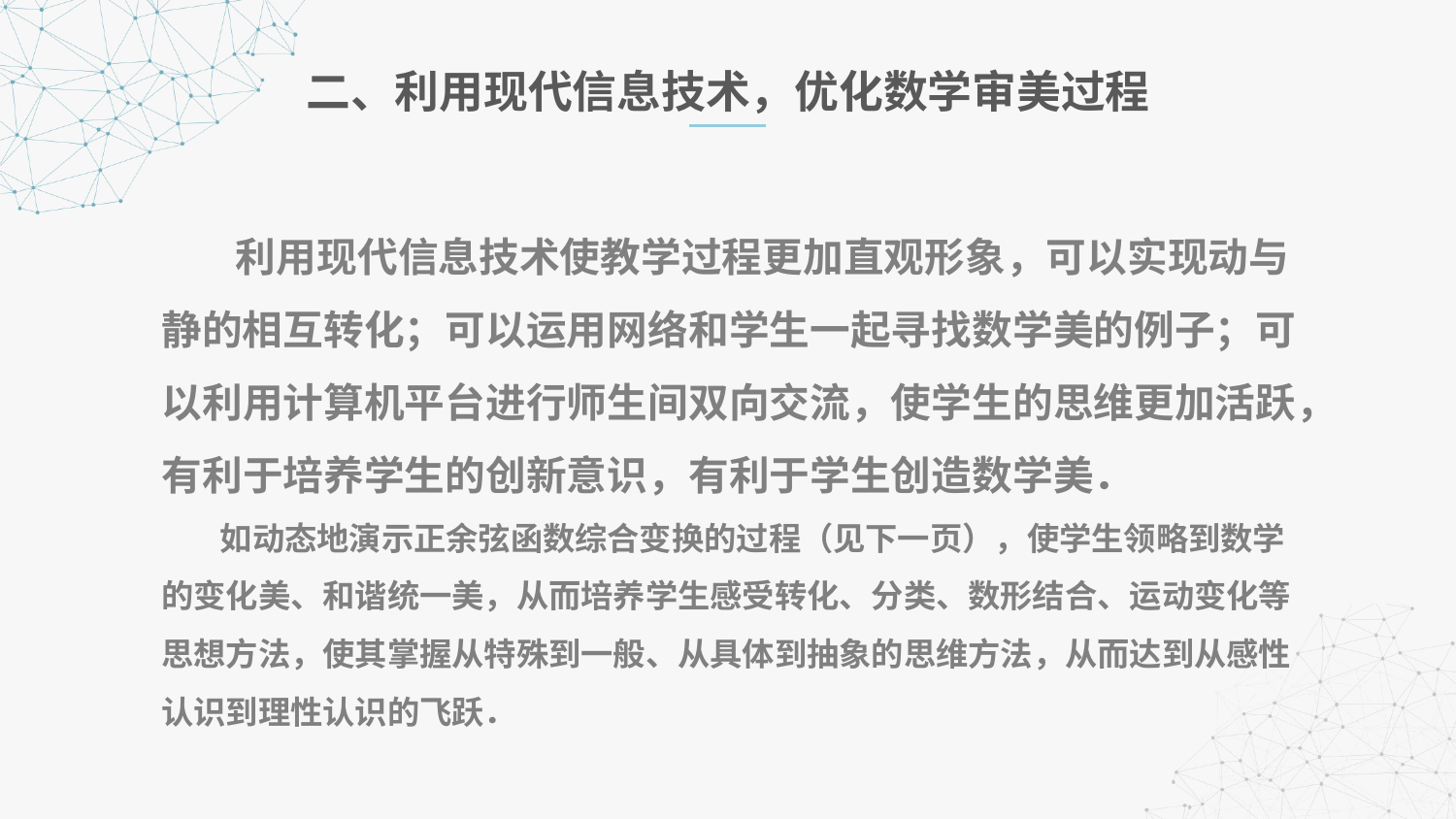

二、利用现代信息技术，优化数学审美过程

       利用现代信息技术使教学过程更加直观形象，可以实现动与静的相互转化；可以运用网络和学生一起寻找数学美的例子；可以利用计算机平台进行师生间双向交流，使学生的思维更加活跃，有利于培养学生的创新意识，有利于学生创造数学美．
       如动态地演示正余弦函数综合变换的过程（见下一页），使学生领略到数学的变化美、和谐统一美，从而培养学生感受转化、分类、数形结合、运动变化等思想方法，使其掌握从特殊到一般、从具体到抽象的思维方法，从而达到从感性认识到理性认识的飞跃．